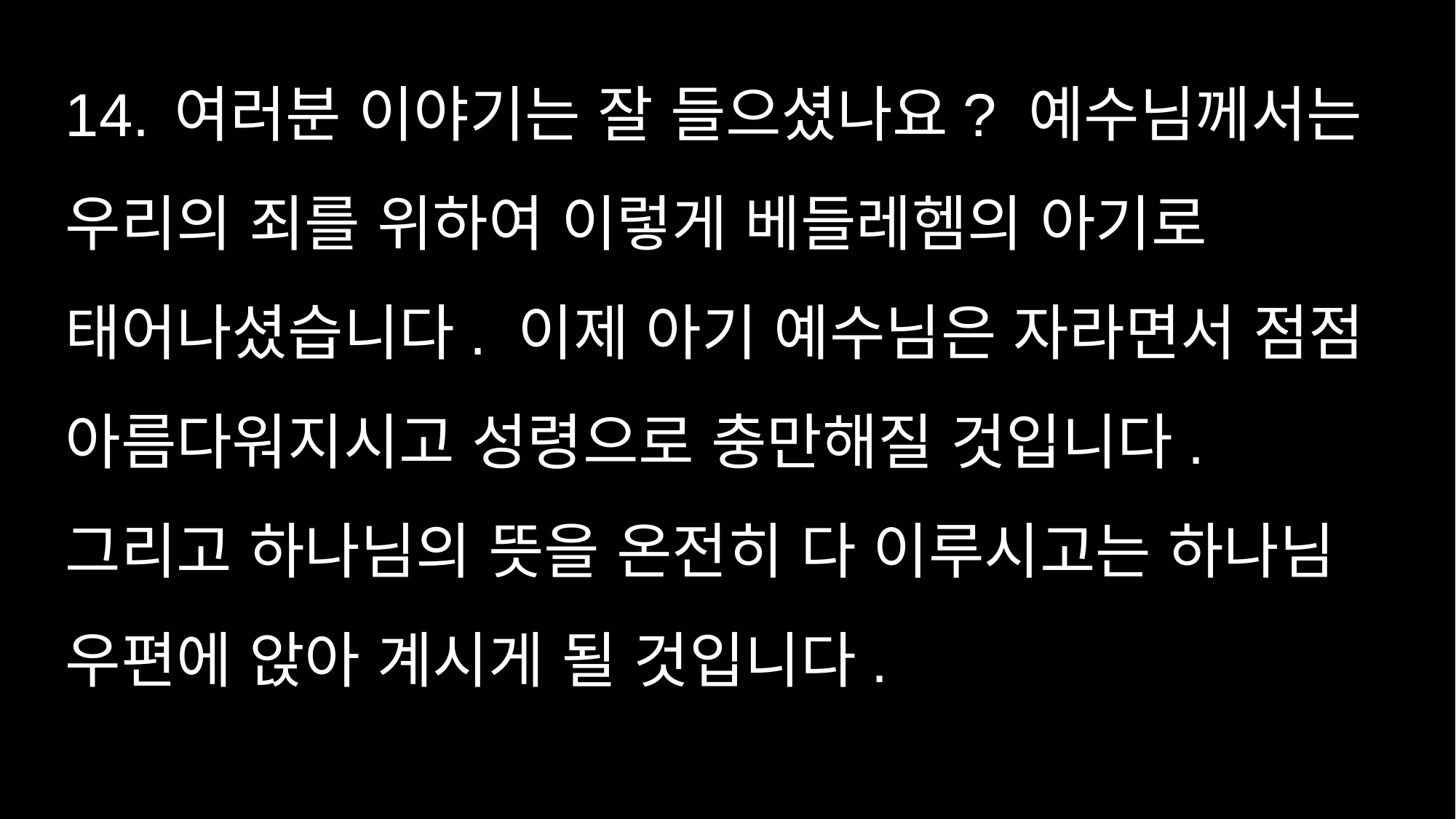

14.	여러분 이야기는 잘 들으셨나요? 예수님께서는 우리의 죄를 위하여 이렇게 베들레헴의 아기로 태어나셨습니다. 이제 아기 예수님은 자라면서 점점 아름다워지시고 성령으로 충만해질 것입니다. 그리고 하나님의 뜻을 온전히 다 이루시고는 하나님 우편에 앉아 계시게 될 것입니다.